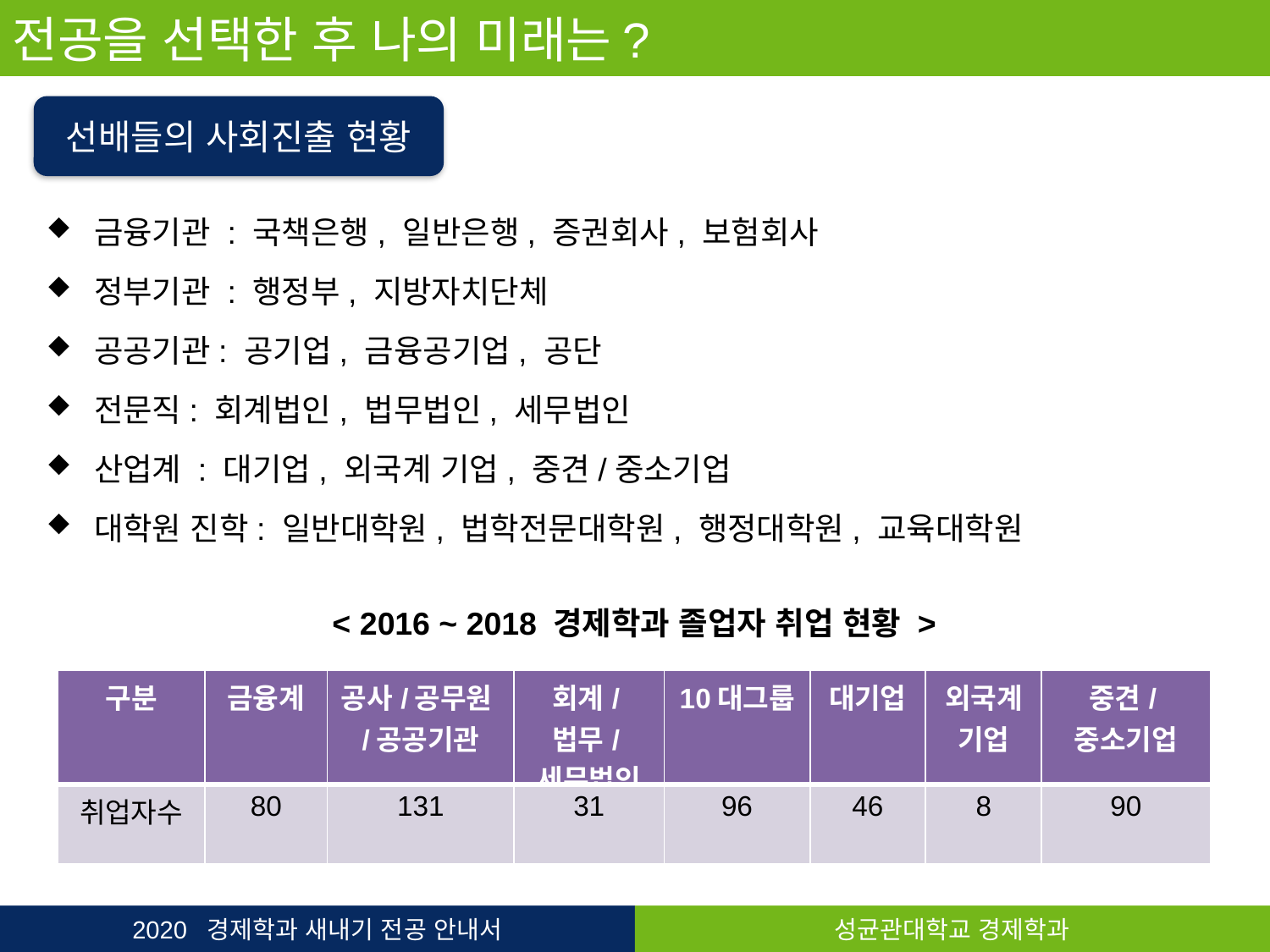

전공을 선택한 후 나의 미래는?
선배들의 사회진출 현황
금융기관 : 국책은행, 일반은행, 증권회사, 보험회사
정부기관 : 행정부, 지방자치단체
공공기관: 공기업, 금융공기업, 공단
전문직: 회계법인, 법무법인, 세무법인
산업계 : 대기업, 외국계 기업, 중견/중소기업
대학원 진학: 일반대학원, 법학전문대학원, 행정대학원, 교육대학원
< 2016 ~ 2018 경제학과 졸업자 취업 현황 >
| 구분 | 금융계 | 공사/공무원/공공기관 | 회계/법무/세무법인 | 10대그룹 | 대기업 | 외국계 기업 | 중견/중소기업 |
| --- | --- | --- | --- | --- | --- | --- | --- |
| 취업자수 | 80 | 131 | 31 | 96 | 46 | 8 | 90 |